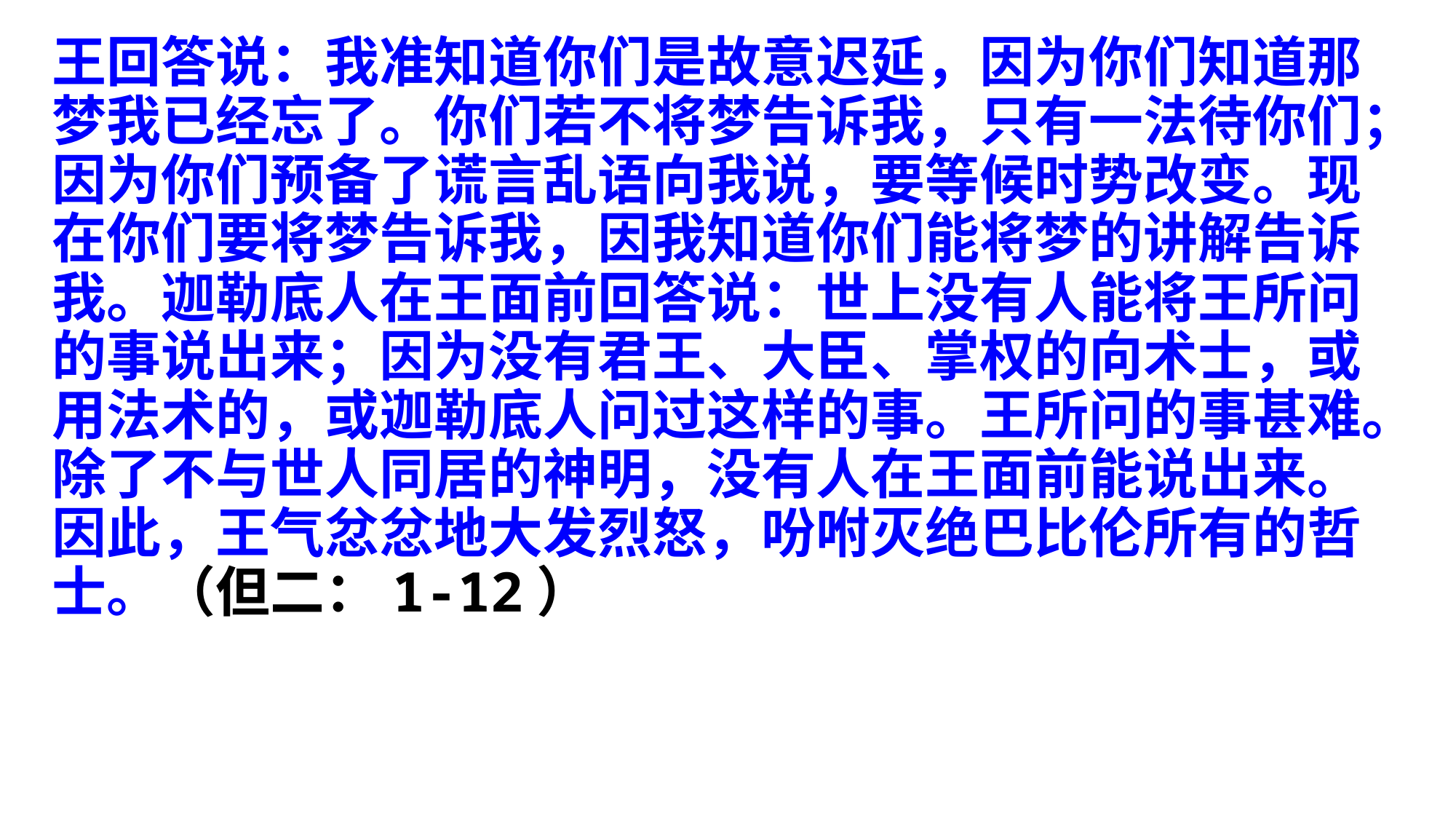

王回答说：我准知道你们是故意迟延，因为你们知道那梦我已经忘了。你们若不将梦告诉我，只有一法待你们；因为你们预备了谎言乱语向我说，要等候时势改变。现在你们要将梦告诉我，因我知道你们能将梦的讲解告诉我。迦勒底人在王面前回答说：世上没有人能将王所问的事说出来；因为没有君王、大臣、掌权的向术士，或用法术的，或迦勒底人问过这样的事。王所问的事甚难。除了不与世人同居的神明，没有人在王面前能说出来。因此，王气忿忿地大发烈怒，吩咐灭绝巴比伦所有的哲士。（但二：1-12）